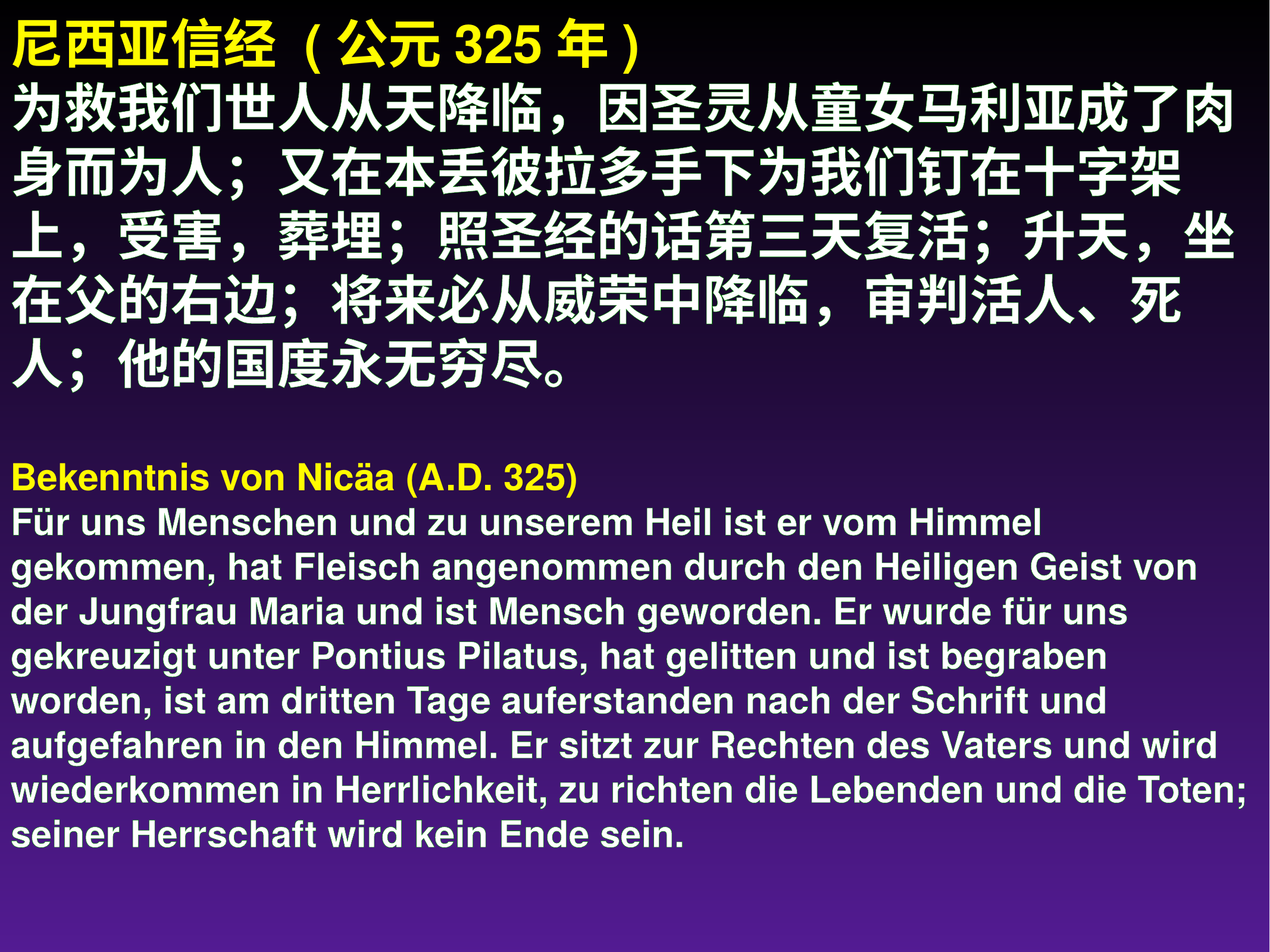

# 尼西亚信经 (公元325年)
为救我们世人从天降临，因圣灵从童女马利亚成了肉身而为人；又在本丢彼拉多手下为我们钉在十字架上，受害，葬埋；照圣经的话第三天复活；升天，坐在父的右边；将来必从威荣中降临，审判活人、死人；他的国度永无穷尽。

Bekenntnis von Nicäa (A.D. 325)
Für uns Menschen und zu unserem Heil ist er vom Himmel gekommen, hat Fleisch angenommen durch den Heiligen Geist von der Jungfrau Maria und ist Mensch geworden. Er wurde für uns gekreuzigt unter Pontius Pilatus, hat gelitten und ist begraben worden, ist am dritten Tage auferstanden nach der Schrift und aufgefahren in den Himmel. Er sitzt zur Rechten des Vaters und wird wiederkommen in Herrlichkeit, zu richten die Lebenden und die Toten; seiner Herrschaft wird kein Ende sein.